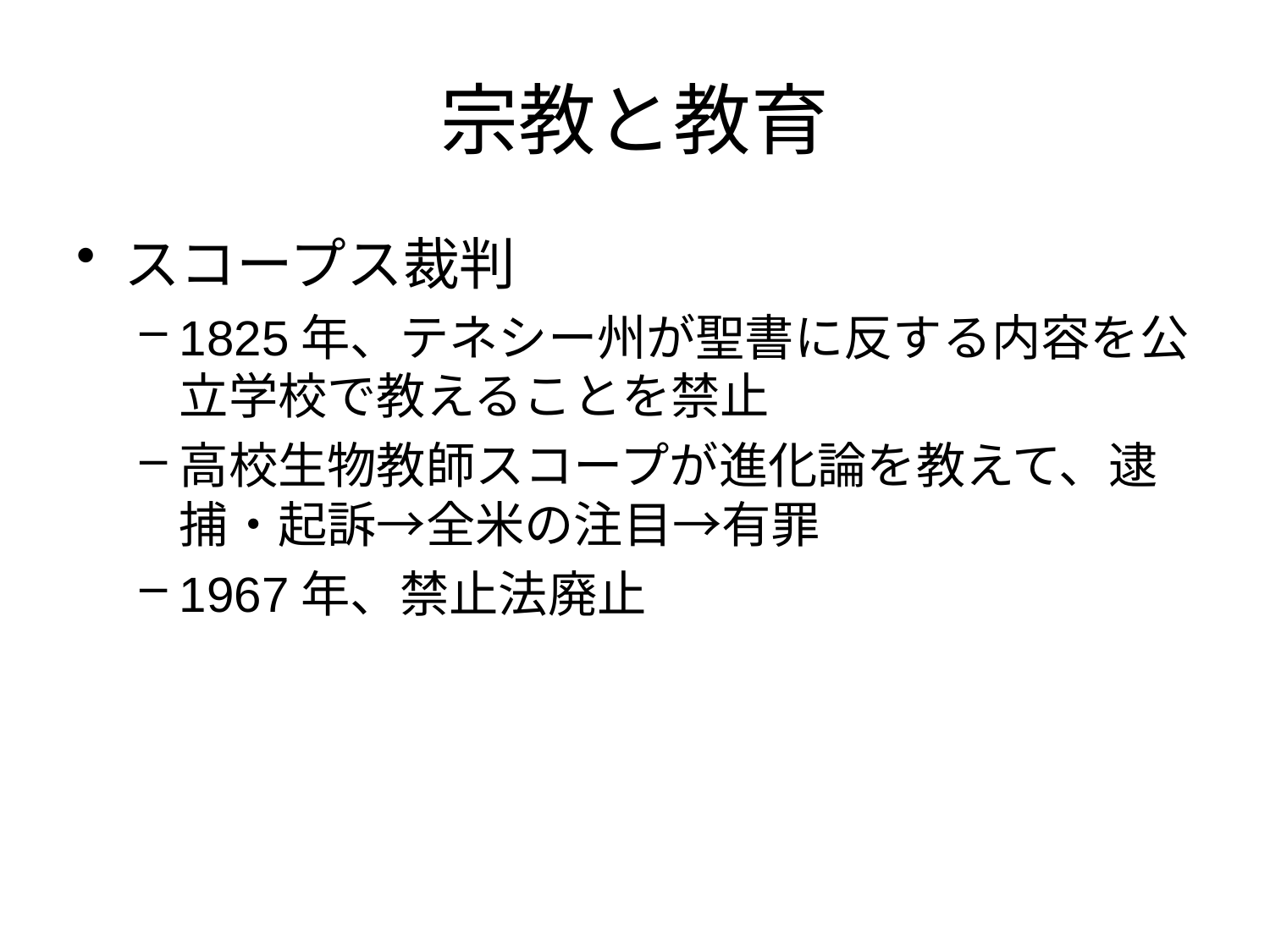

# 宗教と教育
スコープス裁判
1825年、テネシー州が聖書に反する内容を公立学校で教えることを禁止
高校生物教師スコープが進化論を教えて、逮捕・起訴→全米の注目→有罪
1967年、禁止法廃止